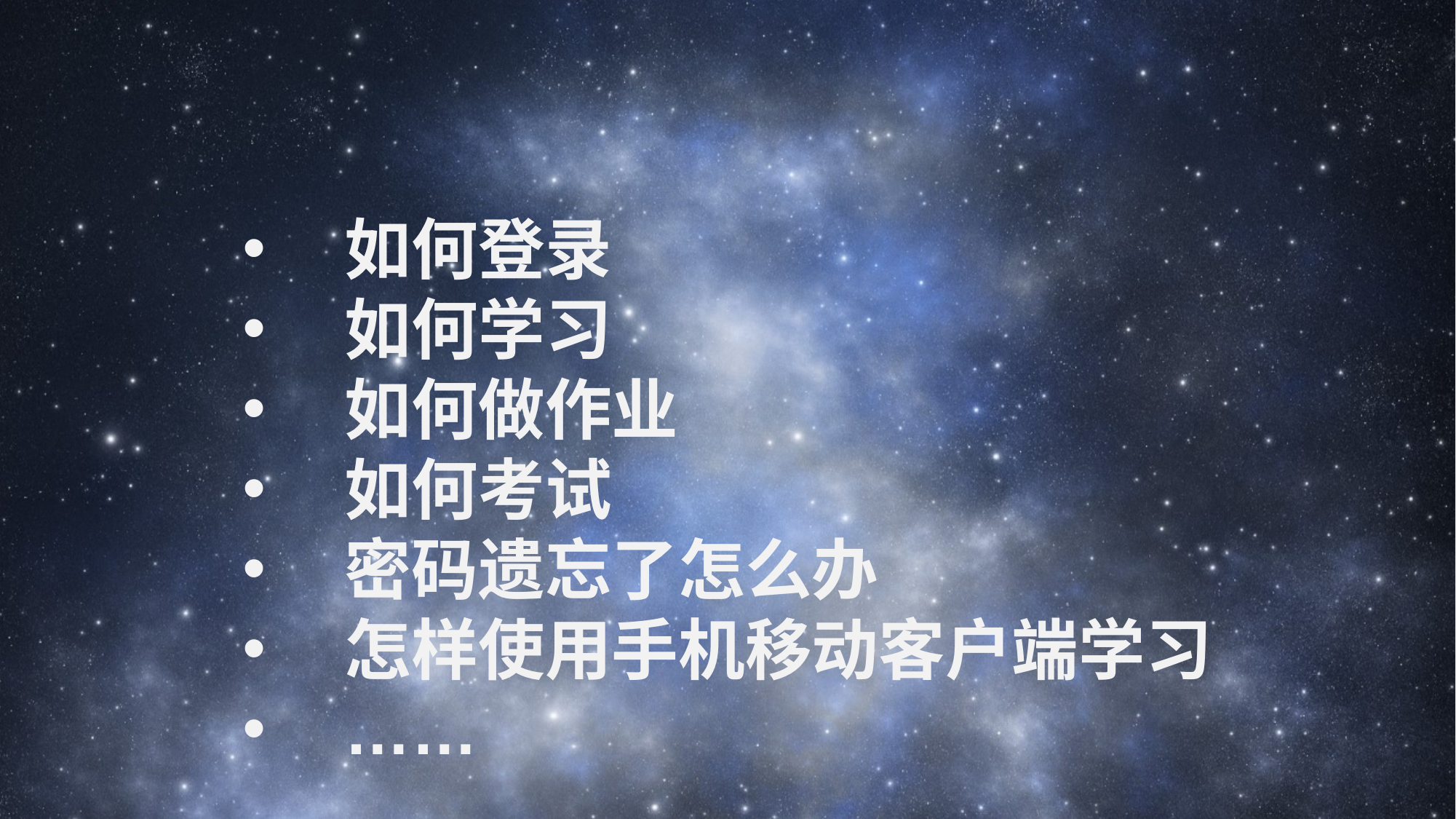

如何登录
如何学习
如何做作业
如何考试
密码遗忘了怎么办
怎样使用手机移动客户端学习
……